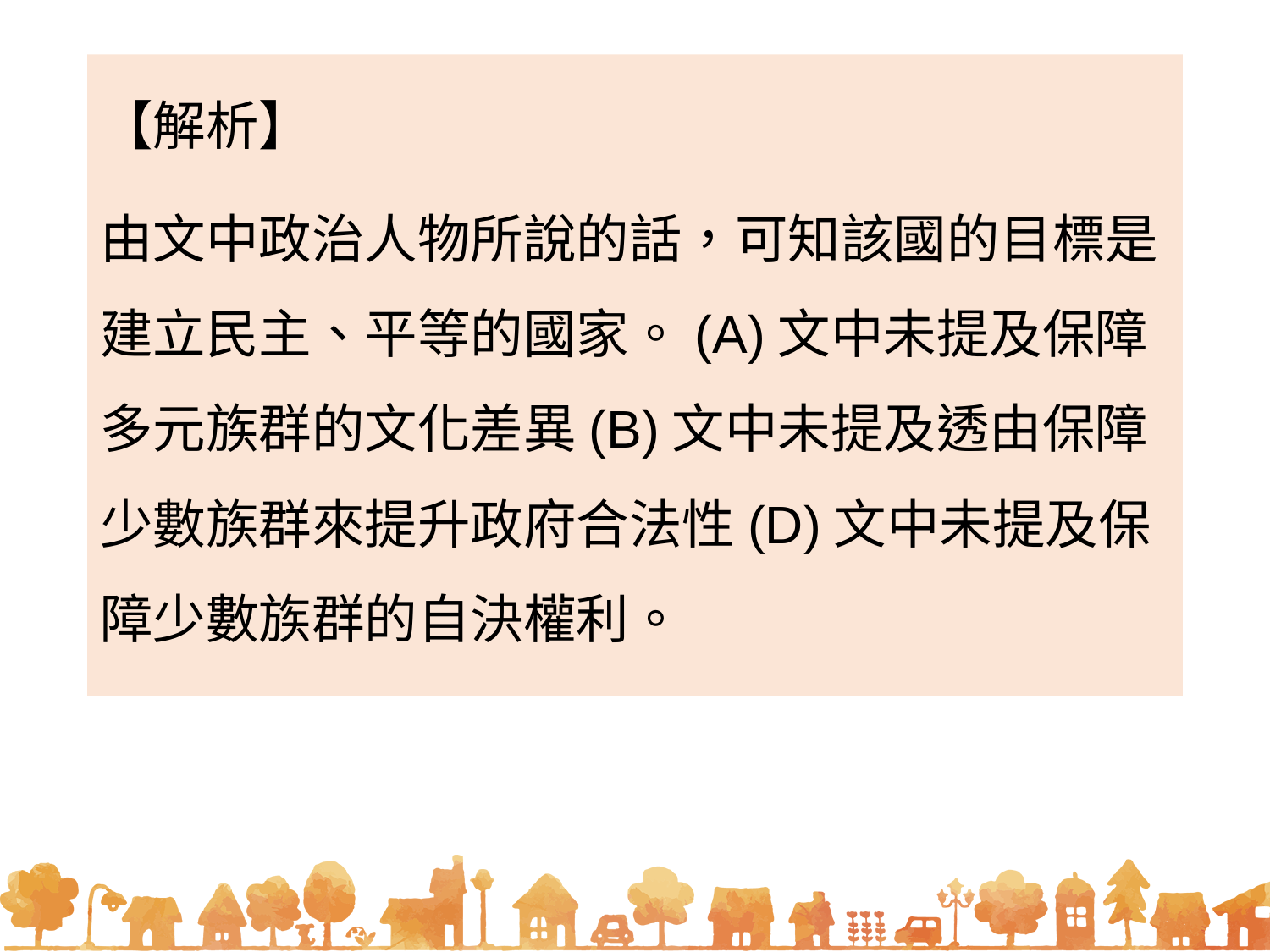

【解析】
由文中政治人物所說的話，可知該國的目標是建立民主、平等的國家。(A)文中未提及保障多元族群的文化差異(B)文中未提及透由保障少數族群來提升政府合法性(D)文中未提及保障少數族群的自決權利。